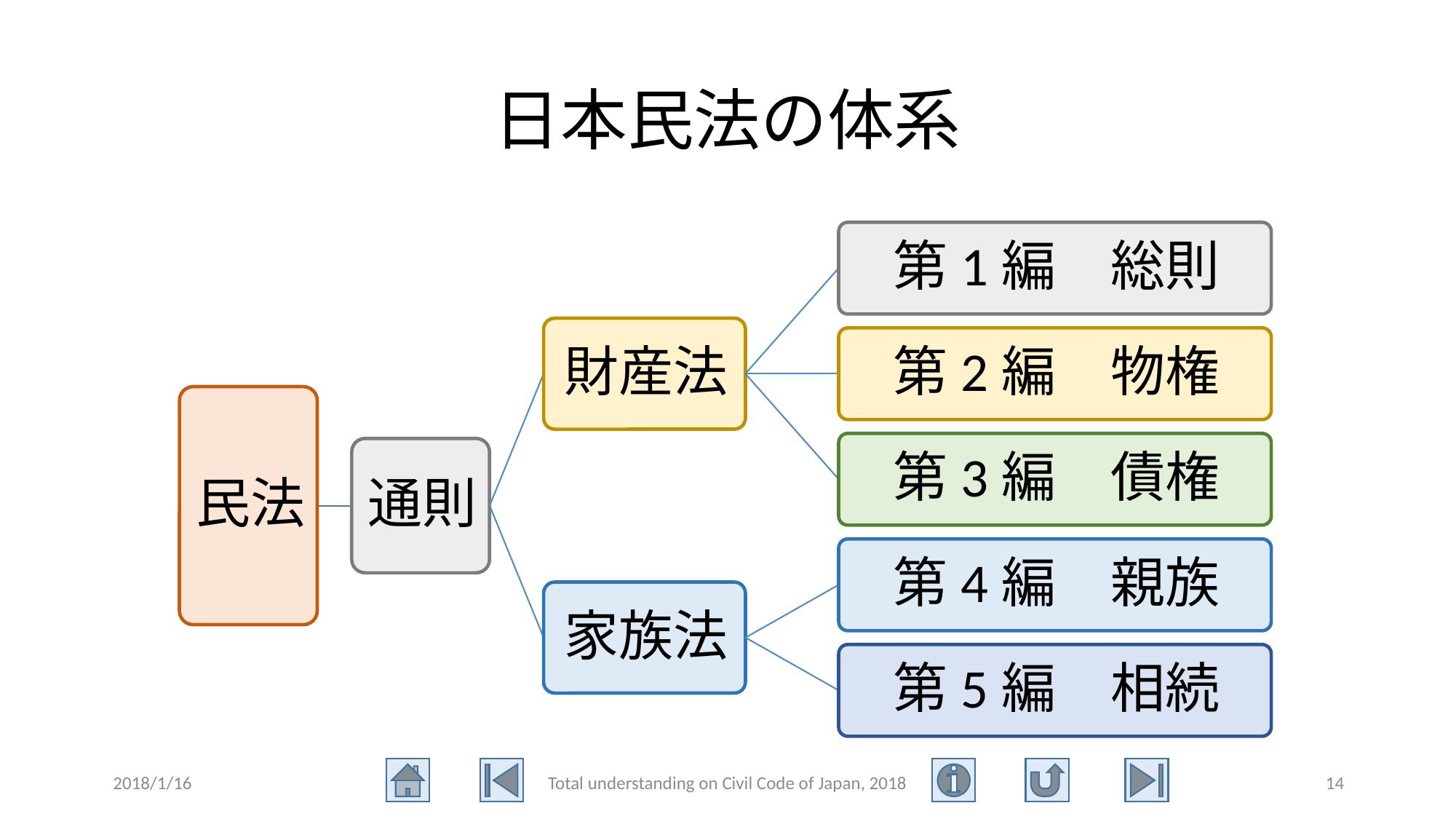

# 日本民法の体系
民法

通則

財産法

第1編　総則

第2編　物権

第3編　債権

家族法

第4編　親族

第5編　相続
2018/1/16
Total understanding on Civil Code of Japan, 2018
14